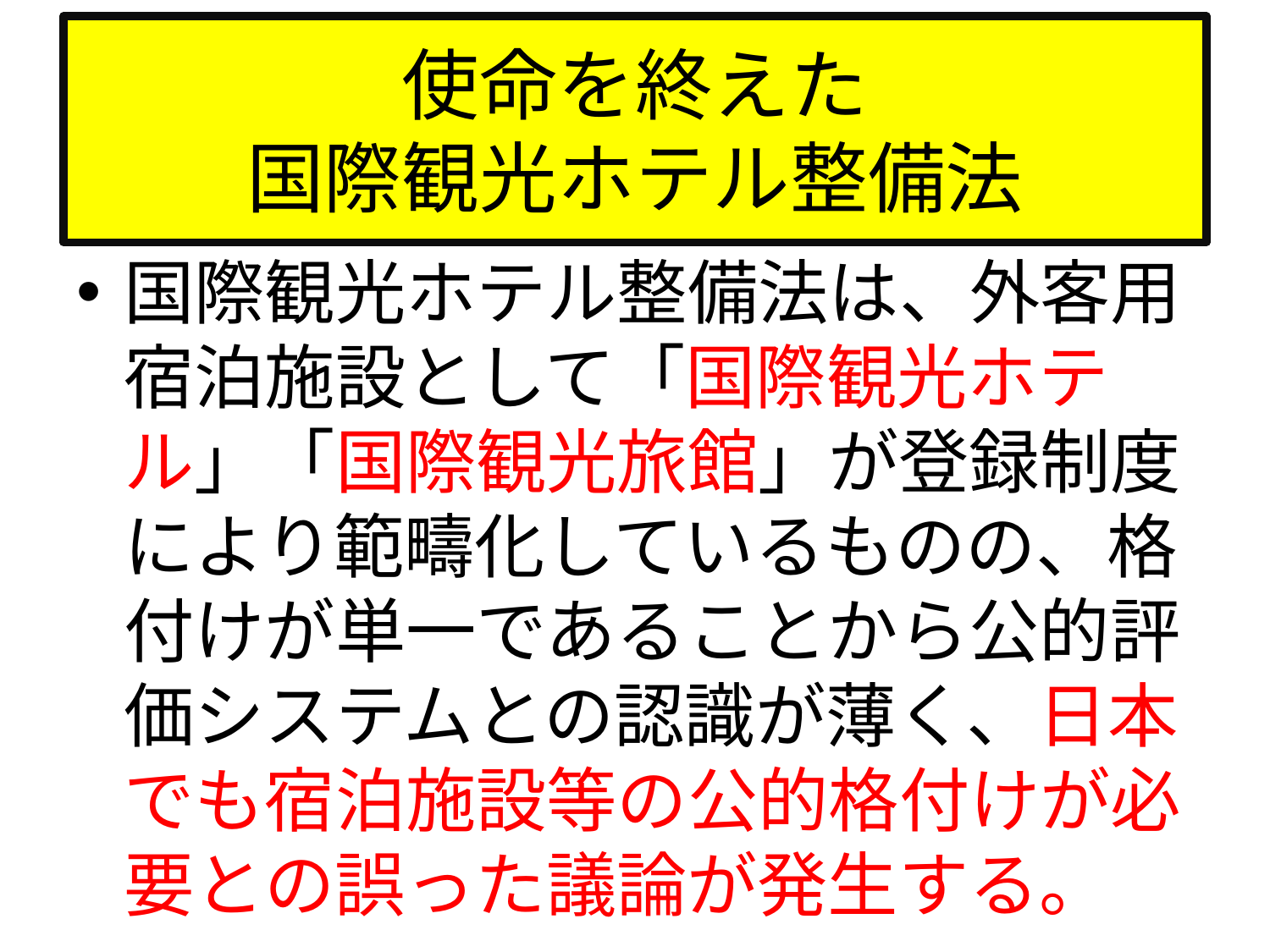

# 使命を終えた 国際観光ホテル整備法
国際観光ホテル整備法は、外客用宿泊施設として「国際観光ホテル」「国際観光旅館」が登録制度により範疇化しているものの、格付けが単一であることから公的評価システムとの認識が薄く、日本でも宿泊施設等の公的格付けが必要との誤った議論が発生する。